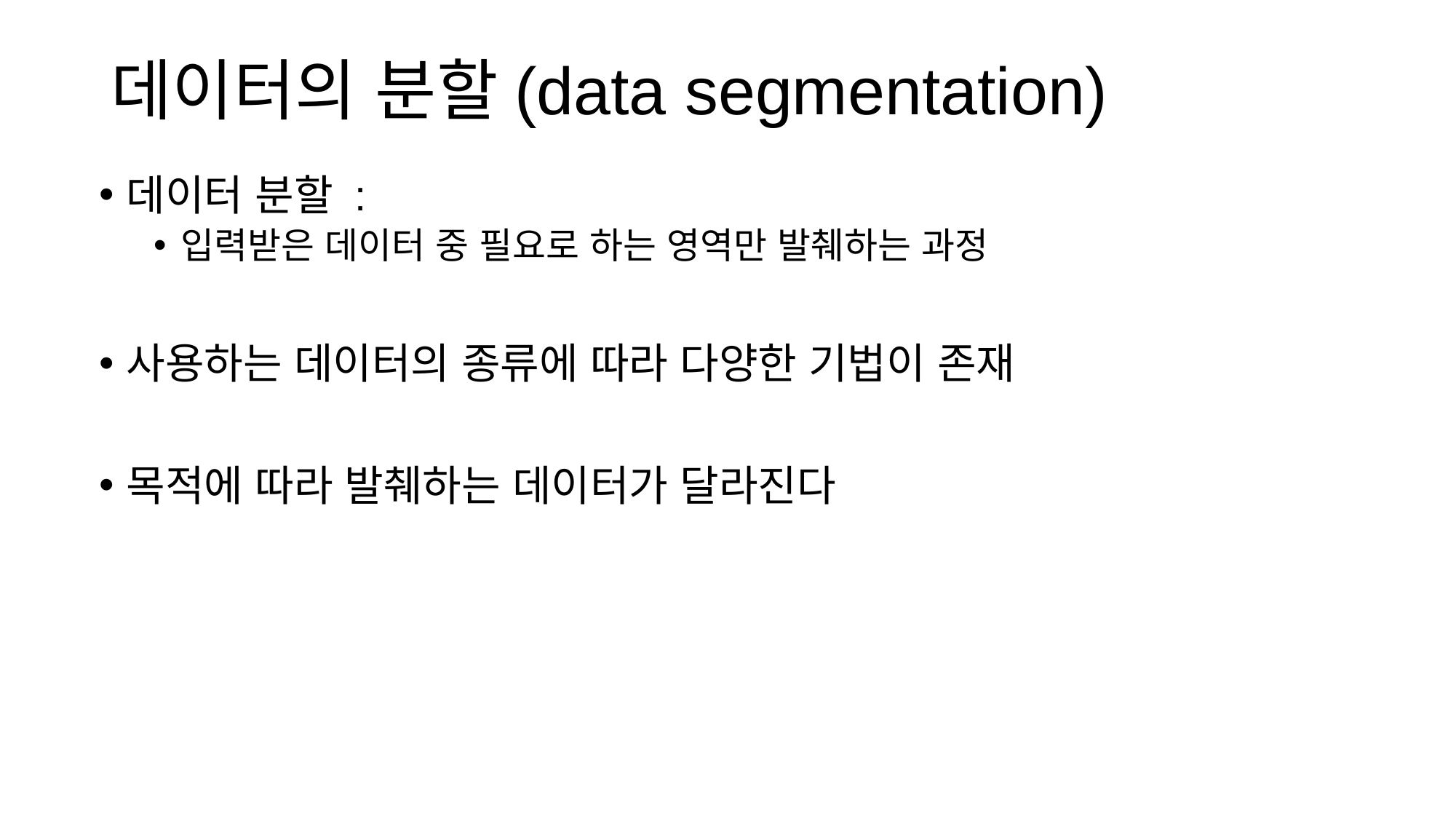

# 데이터의 분할(data segmentation)
데이터 분할 :
입력받은 데이터 중 필요로 하는 영역만 발췌하는 과정

사용하는 데이터의 종류에 따라 다양한 기법이 존재

목적에 따라 발췌하는 데이터가 달라진다